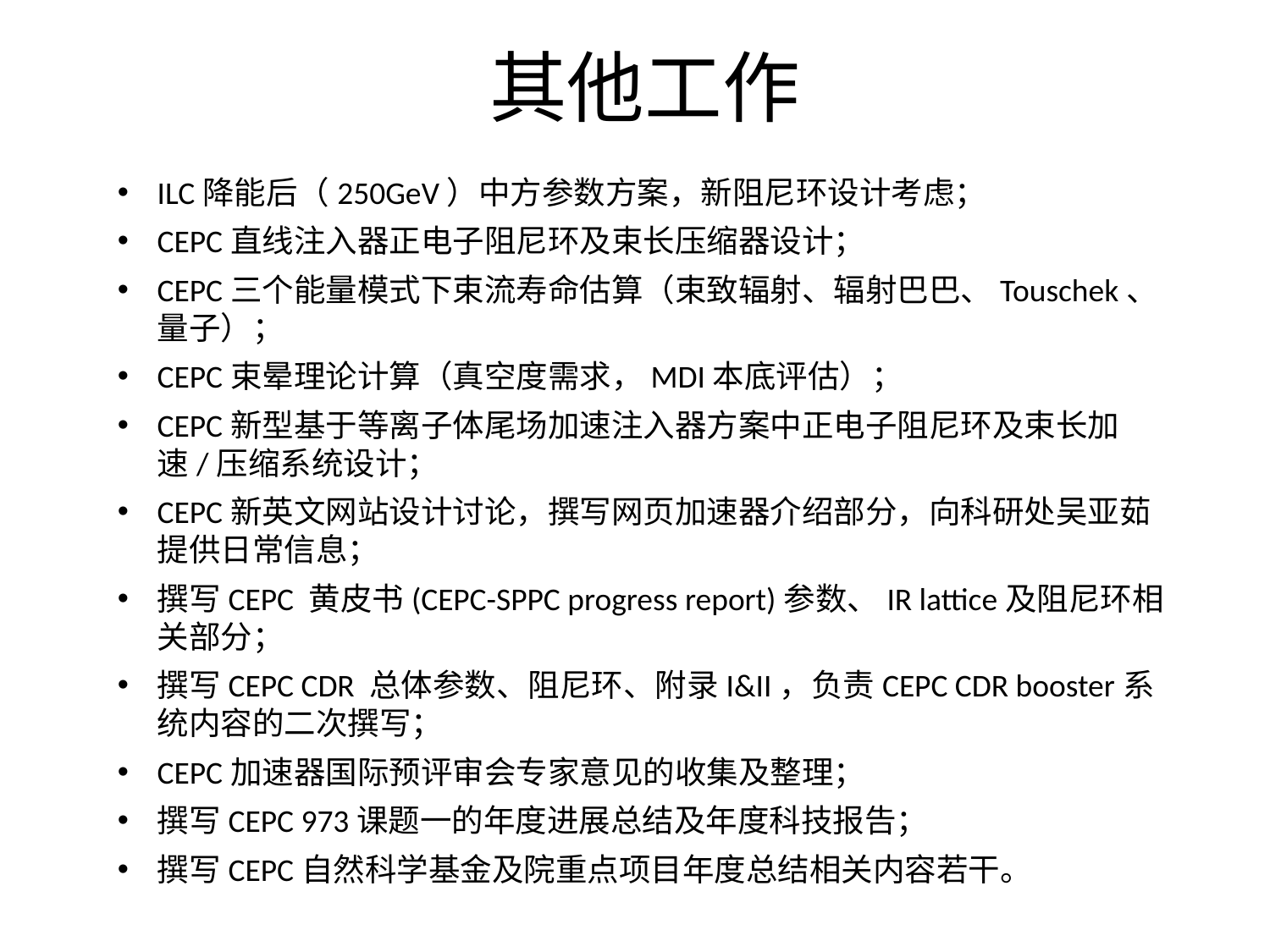

# 其他工作
ILC降能后（250GeV）中方参数方案，新阻尼环设计考虑；
CEPC直线注入器正电子阻尼环及束长压缩器设计；
CEPC三个能量模式下束流寿命估算（束致辐射、辐射巴巴、Touschek、量子）；
CEPC束晕理论计算（真空度需求，MDI本底评估）；
CEPC新型基于等离子体尾场加速注入器方案中正电子阻尼环及束长加速/压缩系统设计；
CEPC新英文网站设计讨论，撰写网页加速器介绍部分，向科研处吴亚茹提供日常信息；
撰写CEPC 黄皮书(CEPC-SPPC progress report)参数、IR lattice及阻尼环相关部分；
撰写CEPC CDR 总体参数、阻尼环、附录I&II，负责CEPC CDR booster系统内容的二次撰写；
CEPC加速器国际预评审会专家意见的收集及整理；
撰写CEPC 973课题一的年度进展总结及年度科技报告；
撰写CEPC自然科学基金及院重点项目年度总结相关内容若干。